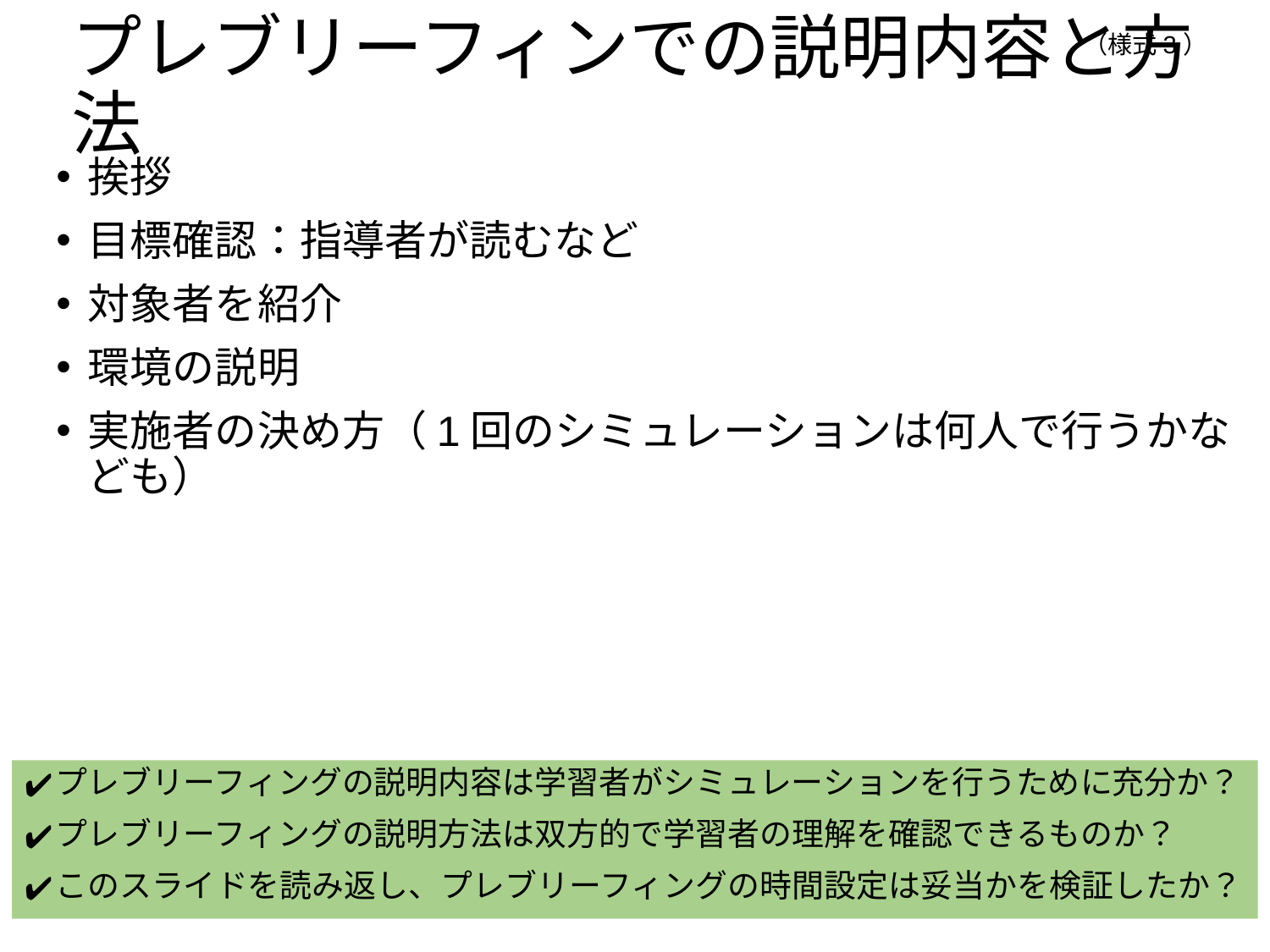

# プレブリーフィンでの説明内容と方法
挨拶
目標確認：指導者が読むなど
対象者を紹介
環境の説明
実施者の決め方（1回のシミュレーションは何人で行うかなども）
プレブリーフィングの説明内容は学習者がシミュレーションを行うために充分か？
プレブリーフィングの説明方法は双方的で学習者の理解を確認できるものか？
このスライドを読み返し、プレブリーフィングの時間設定は妥当かを検証したか？